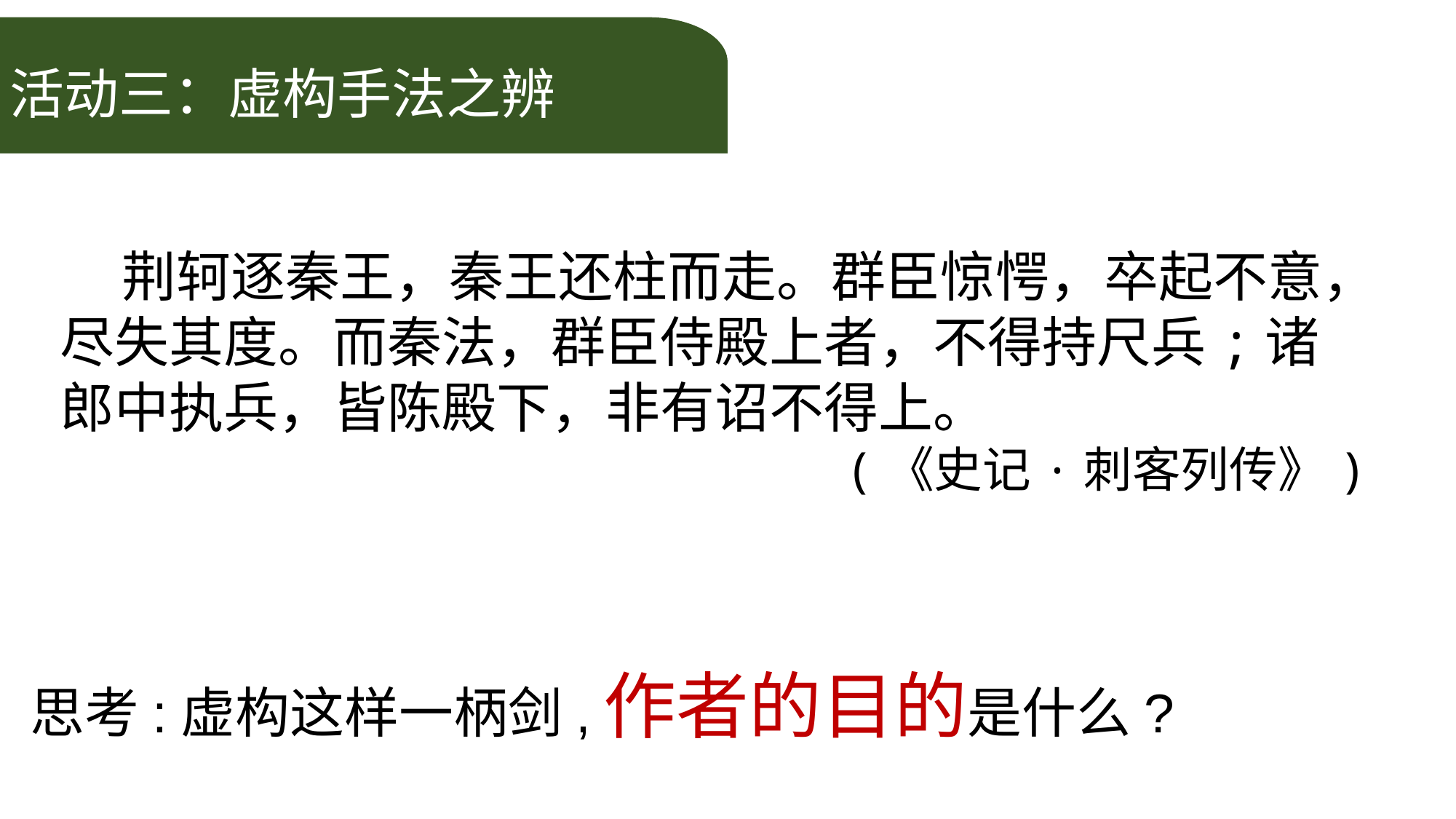

# 活动三：虚构手法之辨
    荆轲逐秦王，秦王还柱而走。群臣惊愕，卒起不意，尽失其度。而秦法，群臣侍殿上者，不得持尺兵;诸郎中执兵，皆陈殿下，非有诏不得上。
(《史记·刺客列传》)
思考:虚构这样一柄剑,作者的目的是什么?